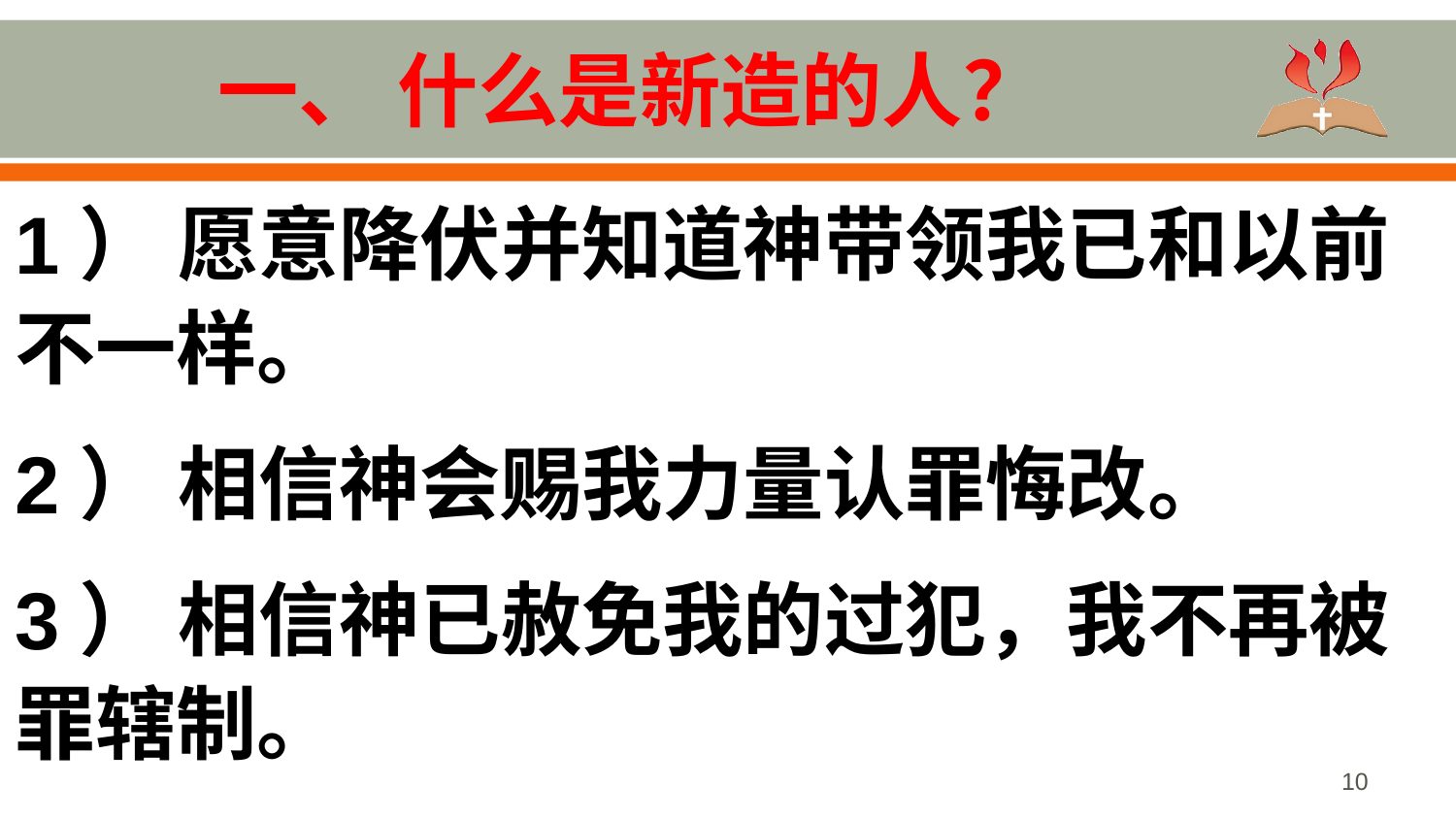

# 一、 什么是新造的人？
1） 愿意降伏并知道神带领我已和以前不一样。
2） 相信神会赐我力量认罪悔改。
3） 相信神已赦免我的过犯，我不再被罪辖制。
-》有人说：爱的条件这么高，谁能做得到呢？其实爱不是做出来的，乃是活出来的。

10